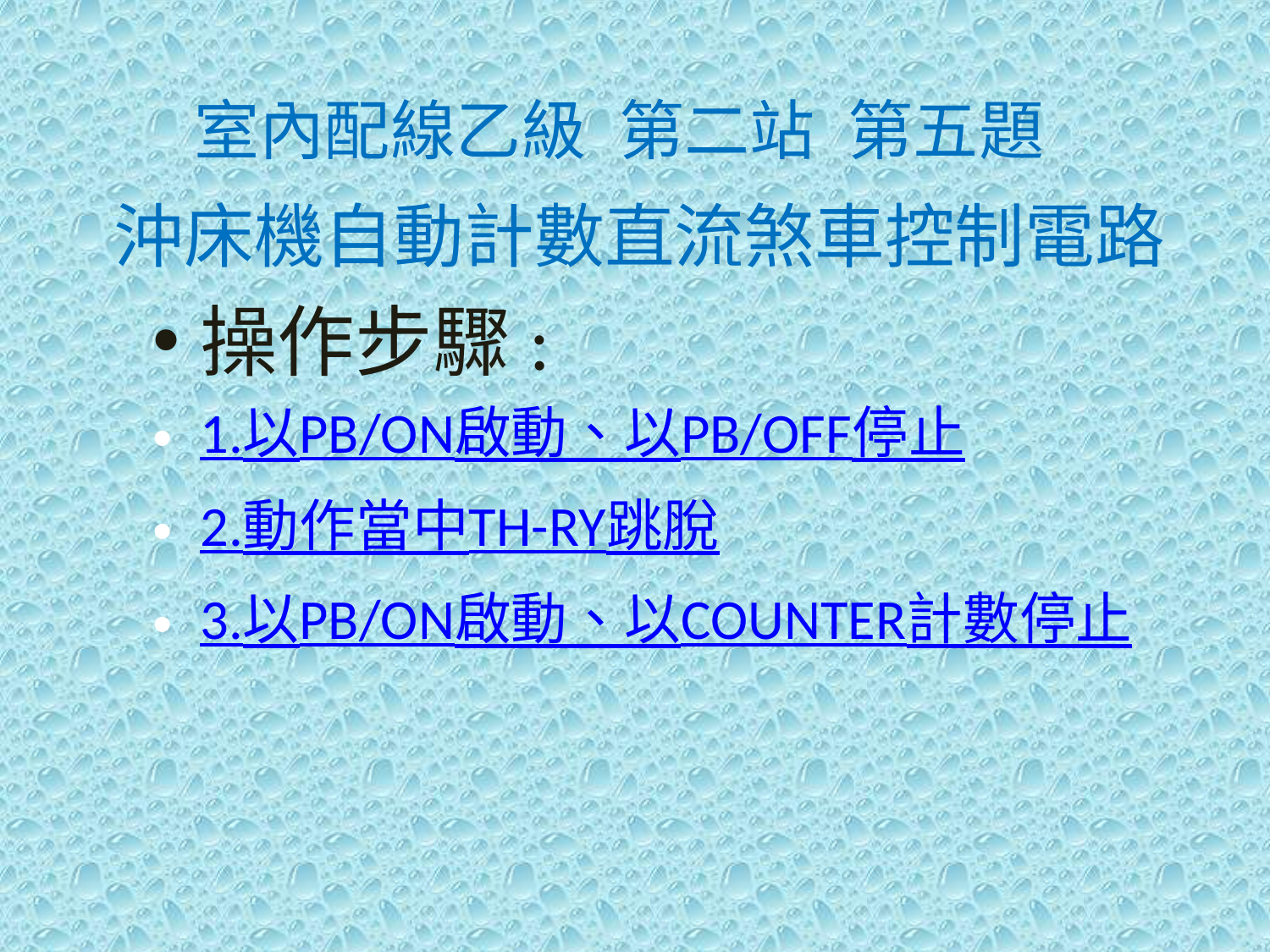

室內配線乙級 第二站 第五題
沖床機自動計數直流煞車控制電路
操作步驟:
1.以PB/ON啟動、以PB/OFF停止
2.動作當中TH-RY跳脫
3.以PB/ON啟動、以COUNTER計數停止